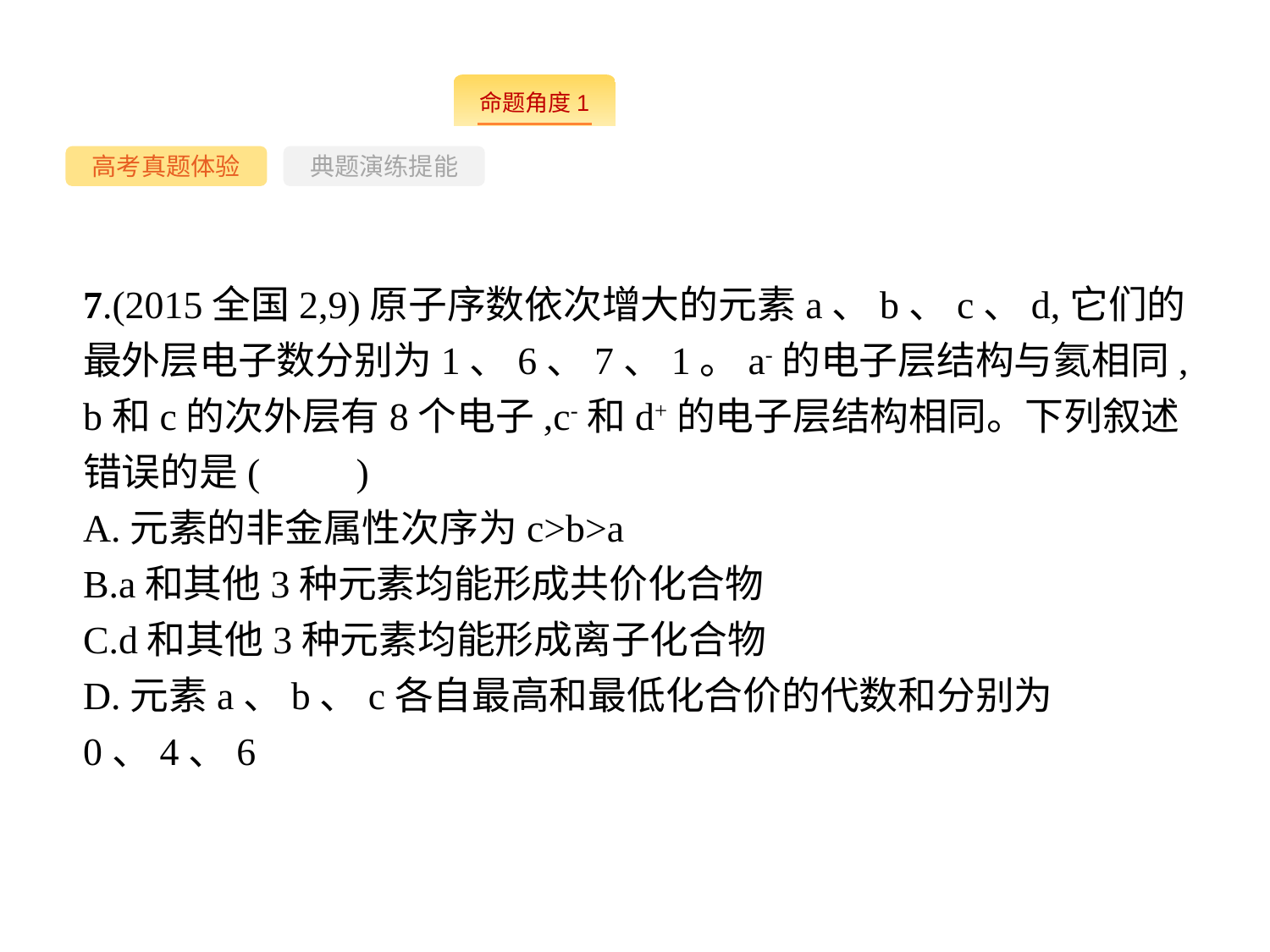

-14-
高考真题体验
典题演练提能
7.(2015全国2,9)原子序数依次增大的元素a、b、c、d,它们的最外层电子数分别为1、6、7、1。a-的电子层结构与氦相同,b和c的次外层有8个电子,c-和d+的电子层结构相同。下列叙述错误的是(　　)
A.元素的非金属性次序为c>b>a
B.a和其他3种元素均能形成共价化合物
C.d和其他3种元素均能形成离子化合物
D.元素a、b、c各自最高和最低化合价的代数和分别为0、4、6